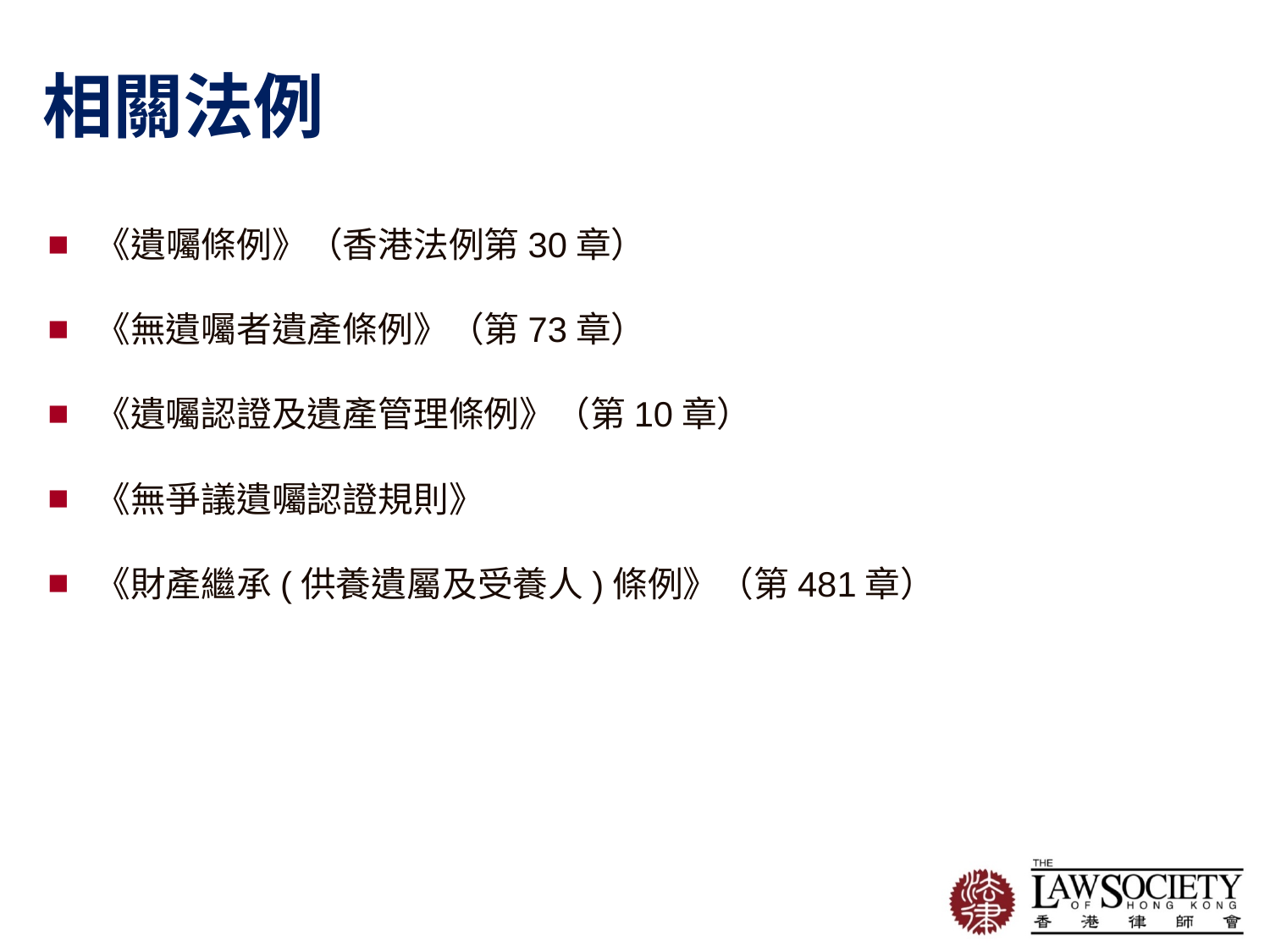

相關法例
《遺囑條例》（香港法例第30章）

《無遺囑者遺產條例》（第73章）

《遺囑認證及遺產管理條例》（第10章）

《無爭議遺囑認證規則》

《財產繼承(供養遺屬及受養人)條例》（第481章）